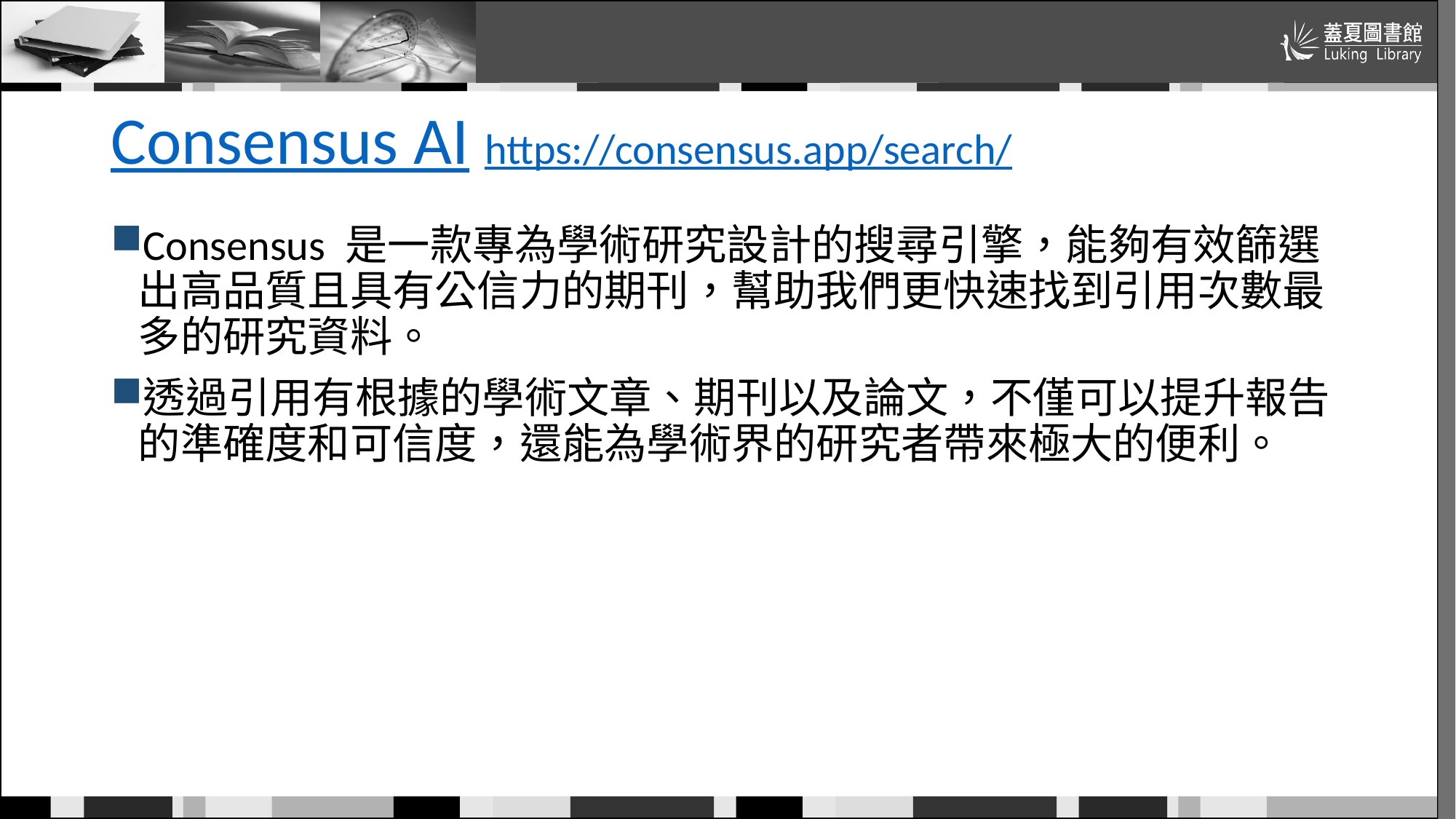

# Consensus AI https://consensus.app/search/
Consensus 是一款專為學術研究設計的搜尋引擎，能夠有效篩選出高品質且具有公信力的期刊，幫助我們更快速找到引用次數最多的研究資料。
透過引用有根據的學術文章、期刊以及論文，不僅可以提升報告的準確度和可信度，還能為學術界的研究者帶來極大的便利。